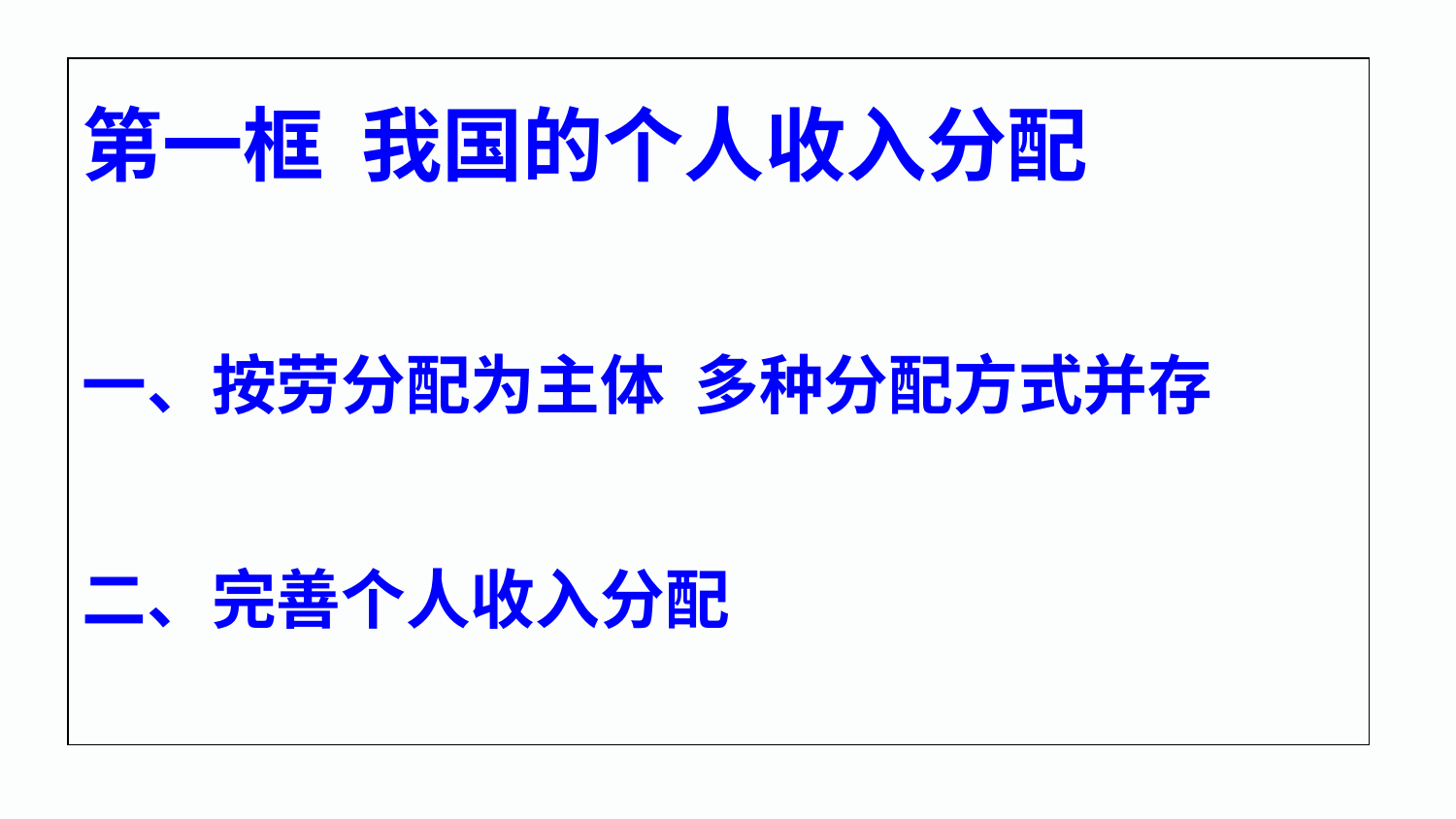

第一框  我国的个人收入分配

一、按劳分配为主体  多种分配方式并存

二、完善个人收入分配